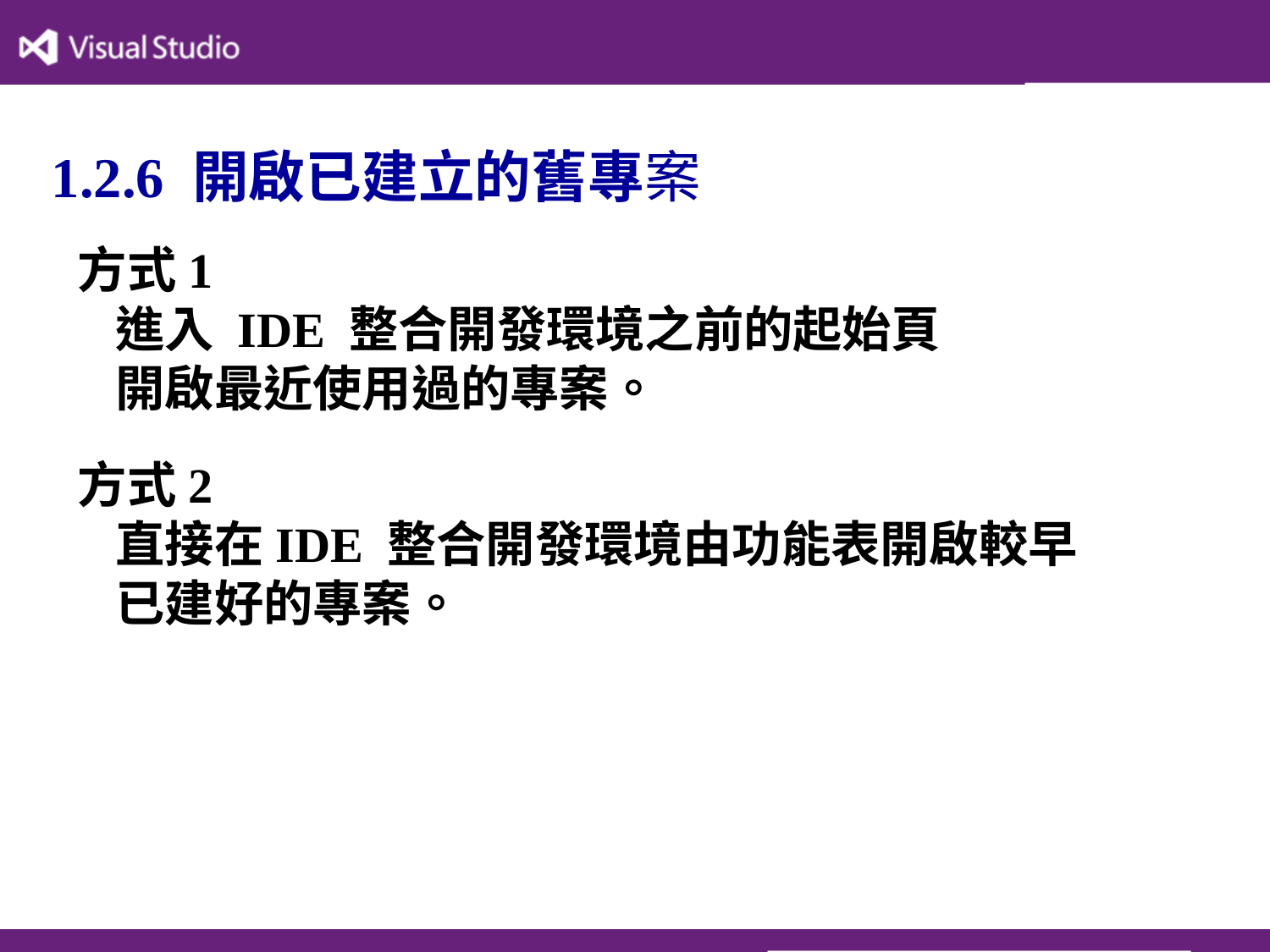

# 1.2.6 開啟已建立的舊專案
方式1
進入 IDE 整合開發環境之前的起始頁
開啟最近使用過的專案。
方式2
直接在IDE 整合開發環境由功能表開啟較早
已建好的專案。